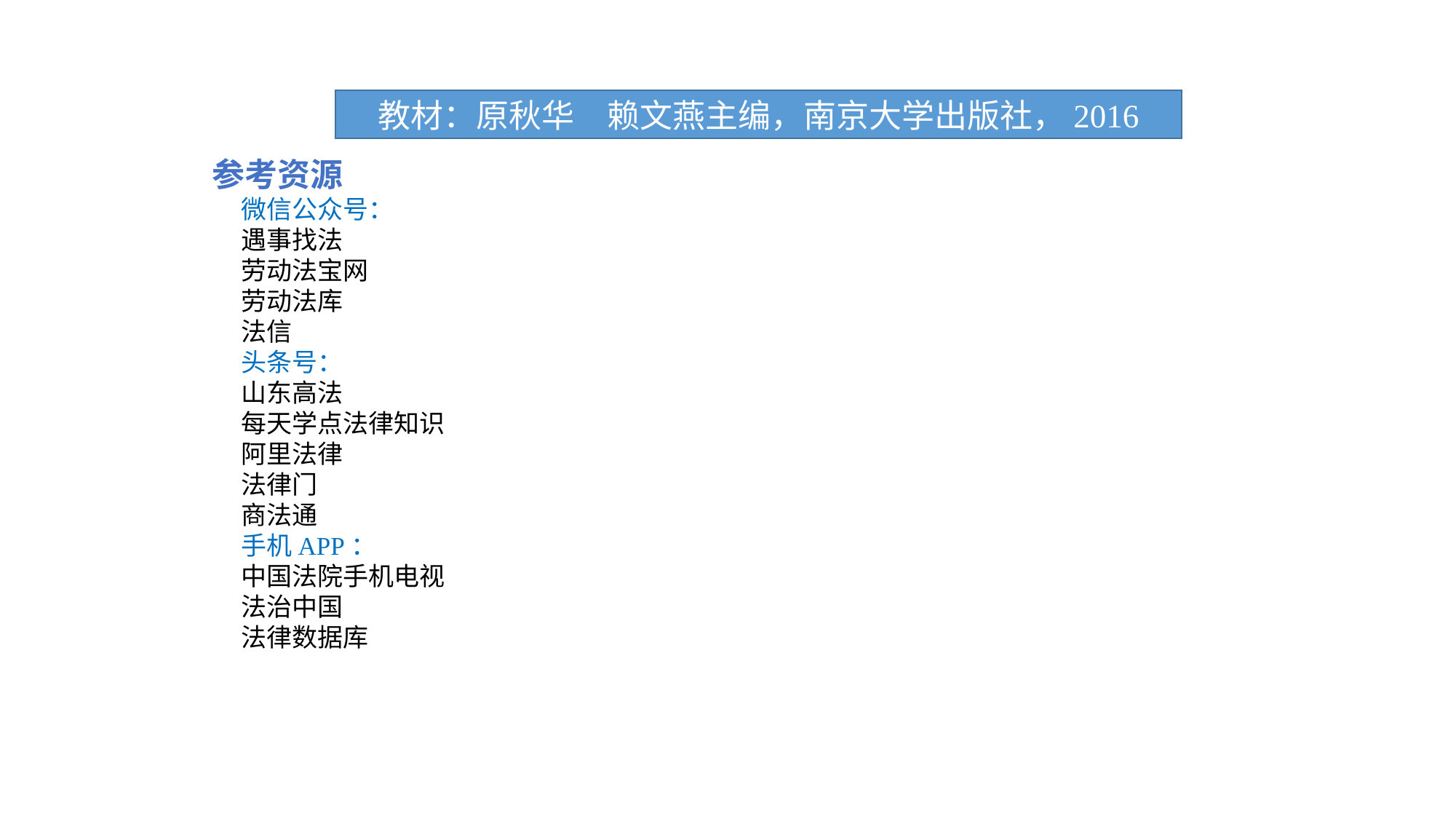

教材：原秋华　赖文燕主编，南京大学出版社，2016
参考资源
    微信公众号：
    遇事找法
    劳动法宝网
    劳动法库
    法信
    头条号：
    山东高法
    每天学点法律知识
    阿里法律
    法律门
    商法通
    手机APP：
    中国法院手机电视
    法治中国
    法律数据库